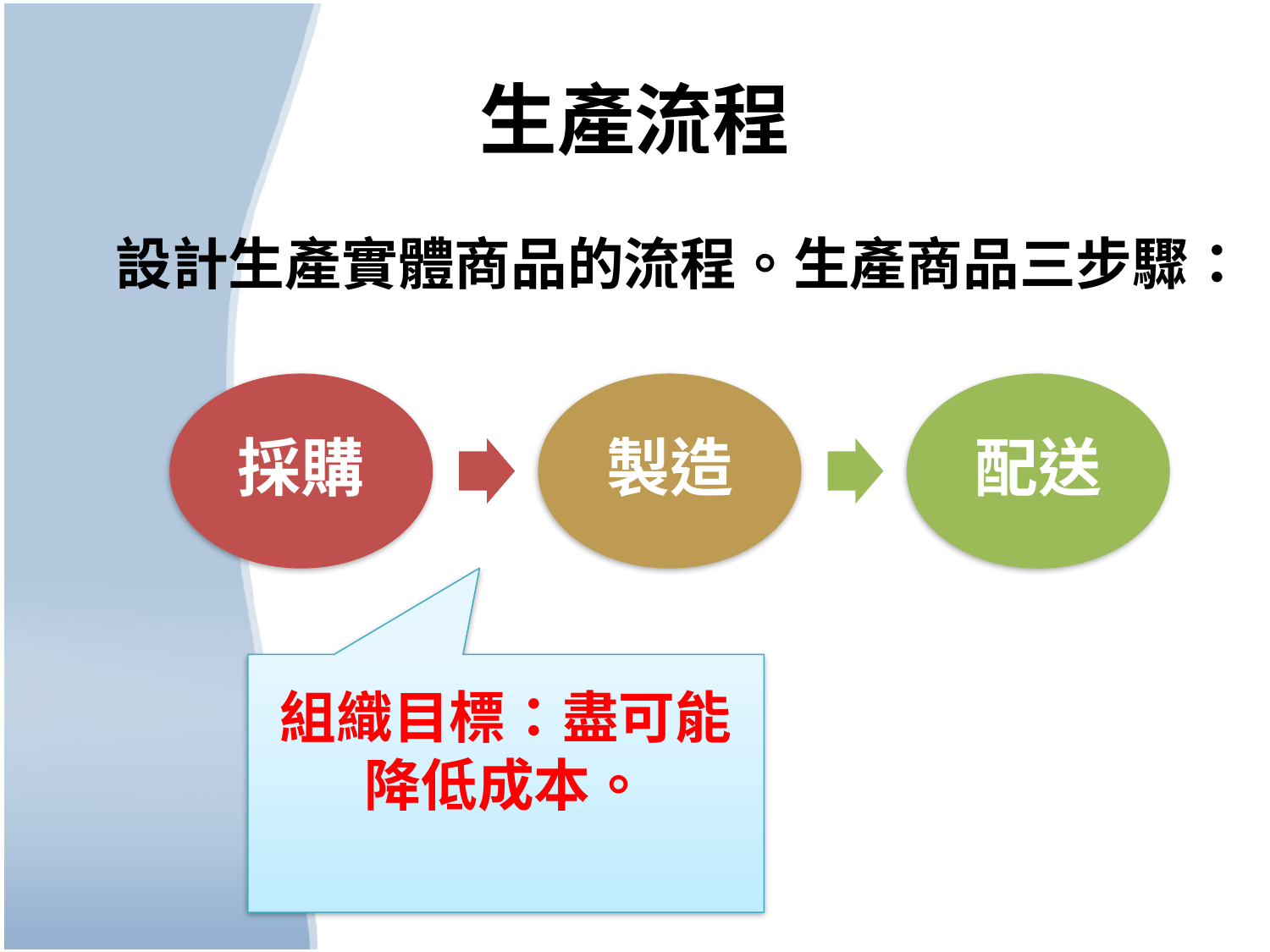

# 生產流程
採購

製造

配送
  設計生產實體商品的流程。生產商品三步驟：
組織目標：盡可能降低成本。